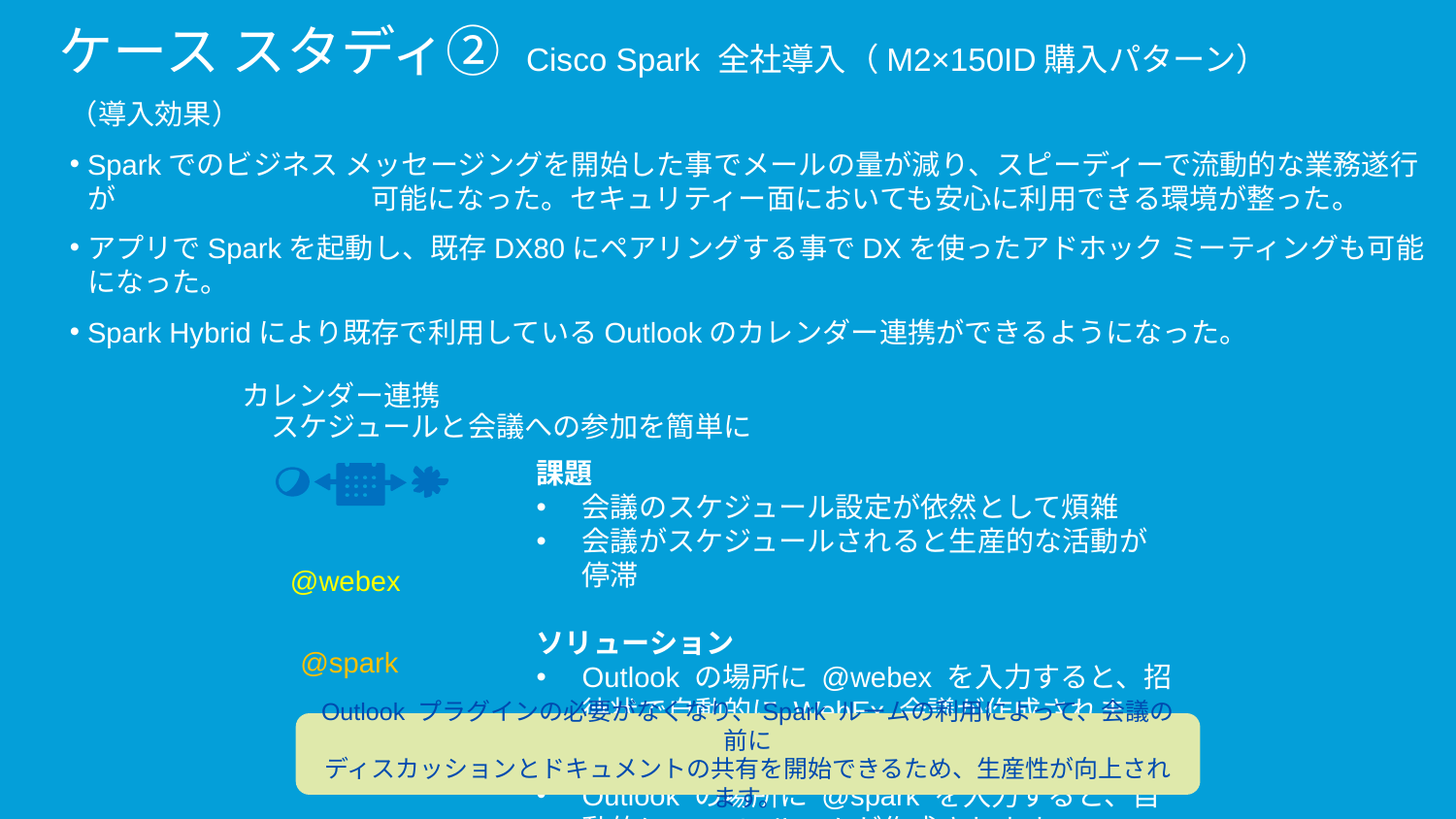

ケース スタディ② Cisco Spark 全社導入（M2×150ID購入パターン）

（導入効果）
Sparkでのビジネス メッセージングを開始した事でメールの量が減り、スピーディーで流動的な業務遂行が　　　　　　　　　可能になった。セキュリティー面においても安心に利用できる環境が整った。
アプリでSparkを起動し、既存DX80にペアリングする事でDXを使ったアドホック ミーティングも可能になった。
Spark Hybridにより既存で利用しているOutlookのカレンダー連携ができるようになった。

カレンダー連携
スケジュールと会議への参加を簡単に
課題
会議のスケジュール設定が依然として煩雑
会議がスケジュールされると生産的な活動が停滞

ソリューション
Outlook の場所に @webex を入力すると、招待状で自動的に WebEx 会議が作成されます。
Outlook の場所に @spark を入力すると、自動的に Spark ルームが作成されます。

@webex

@spark

Outlook プラグインの必要がなくなり、Spark ルームの利用によって、会議の前に
ディスカッションとドキュメントの共有を開始できるため、生産性が向上されます。